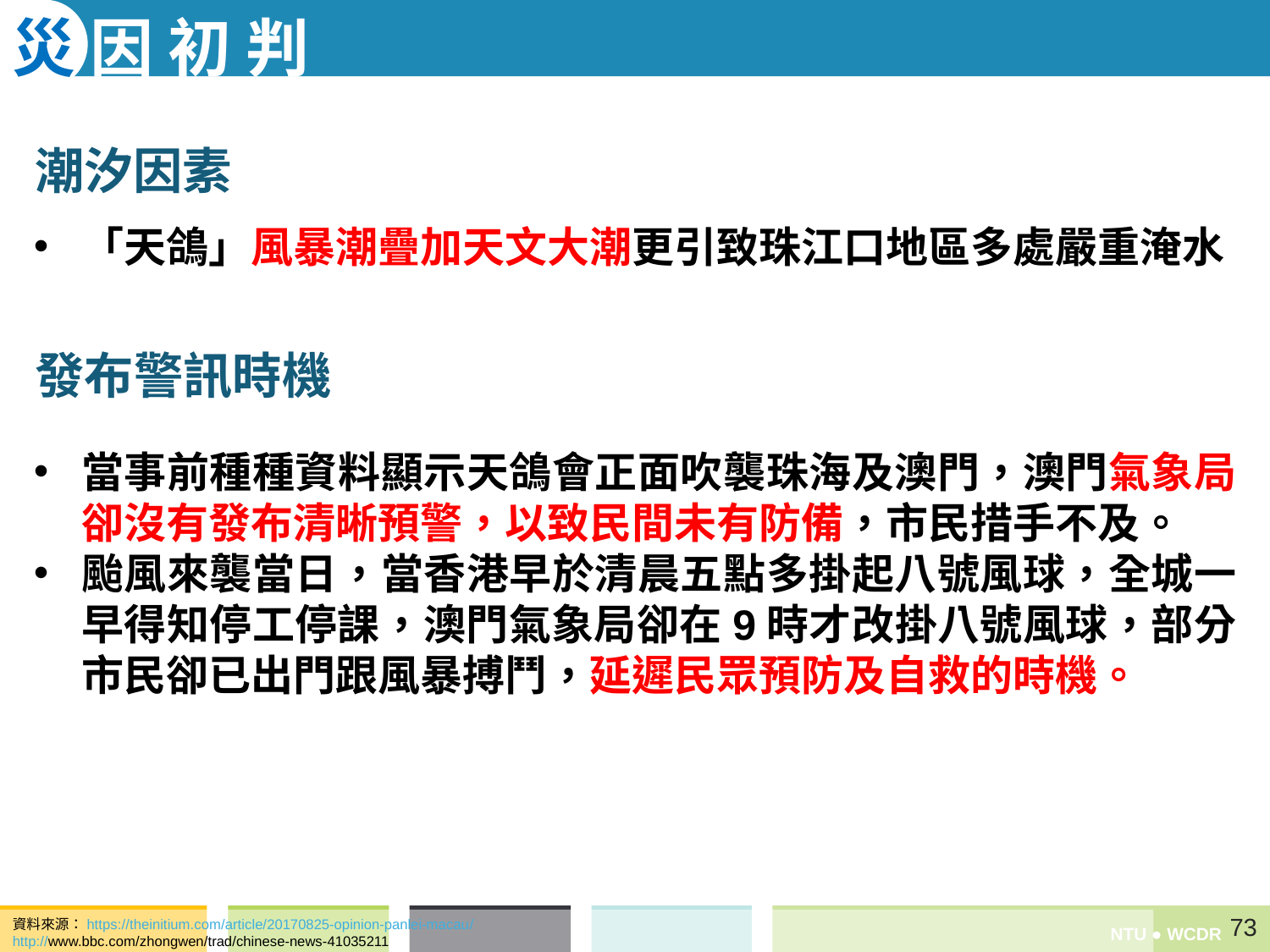

災 因 初 判
潮汐因素

「天鴿」風暴潮疊加天文大潮更引致珠江口地區多處嚴重淹水
發布警訊時機
當事前種種資料顯示天鴿會正面吹襲珠海及澳門，澳門氣象局卻沒有發布清晰預警，以致民間未有防備，市民措手不及。
颱風來襲當日，當香港早於清晨五點多掛起八號風球，全城一早得知停工停課，澳門氣象局卻在9時才改掛八號風球，部分市民卻已出門跟風暴搏鬥，延遲民眾預防及自救的時機。
73
資料來源：https://theinitium.com/article/20170825-opinion-panlei-macau/
http://www.bbc.com/zhongwen/trad/chinese-news-41035211